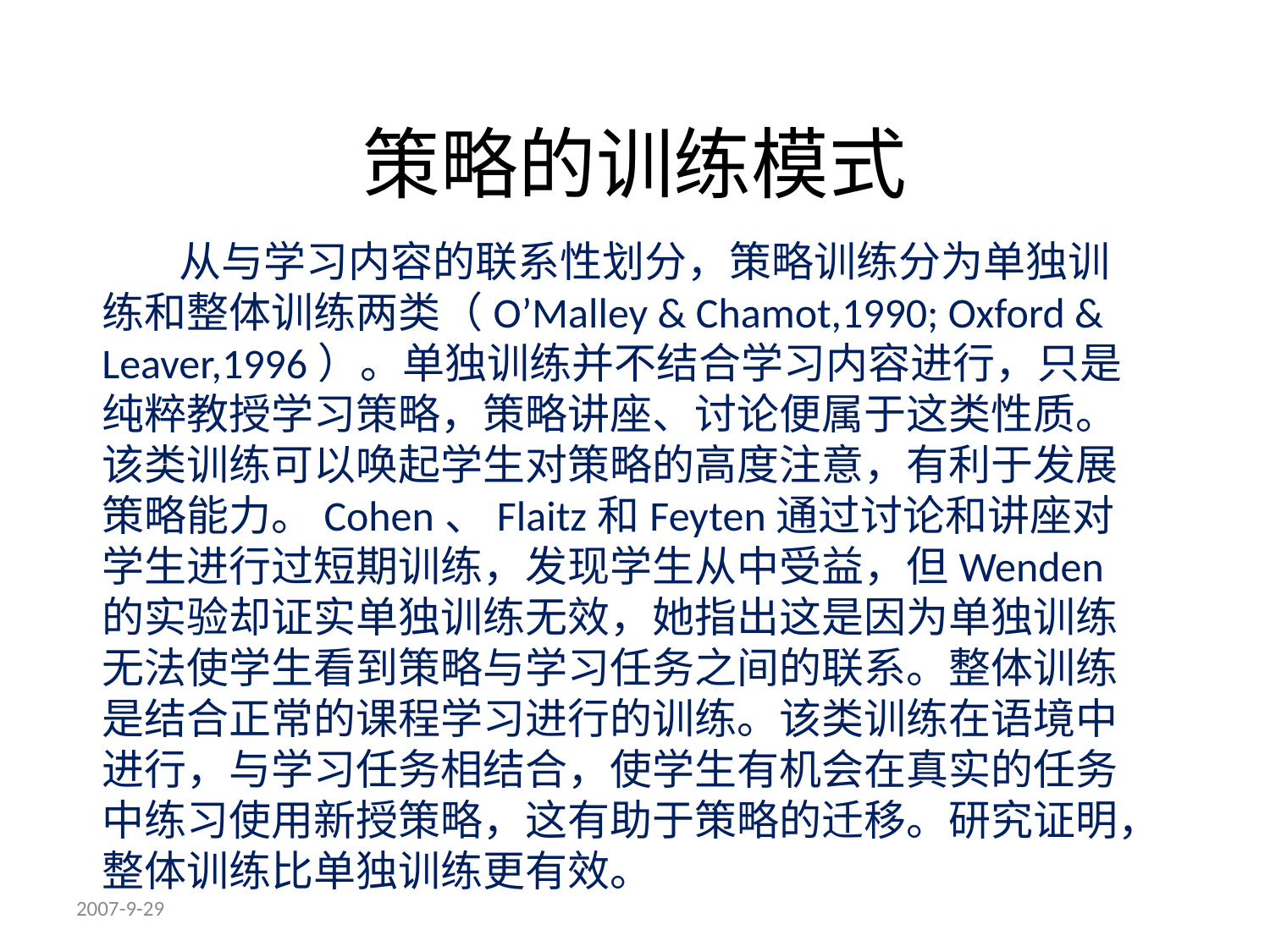

# 策略的训练模式
       从与学习内容的联系性划分，策略训练分为单独训练和整体训练两类（O’Malley & Chamot,1990; Oxford & Leaver,1996）。单独训练并不结合学习内容进行，只是纯粹教授学习策略，策略讲座、讨论便属于这类性质。该类训练可以唤起学生对策略的高度注意，有利于发展策略能力。Cohen、Flaitz和Feyten通过讨论和讲座对学生进行过短期训练，发现学生从中受益，但Wenden的实验却证实单独训练无效，她指出这是因为单独训练无法使学生看到策略与学习任务之间的联系。整体训练是结合正常的课程学习进行的训练。该类训练在语境中进行，与学习任务相结合，使学生有机会在真实的任务中练习使用新授策略，这有助于策略的迁移。研究证明，整体训练比单独训练更有效。

2007-9-29